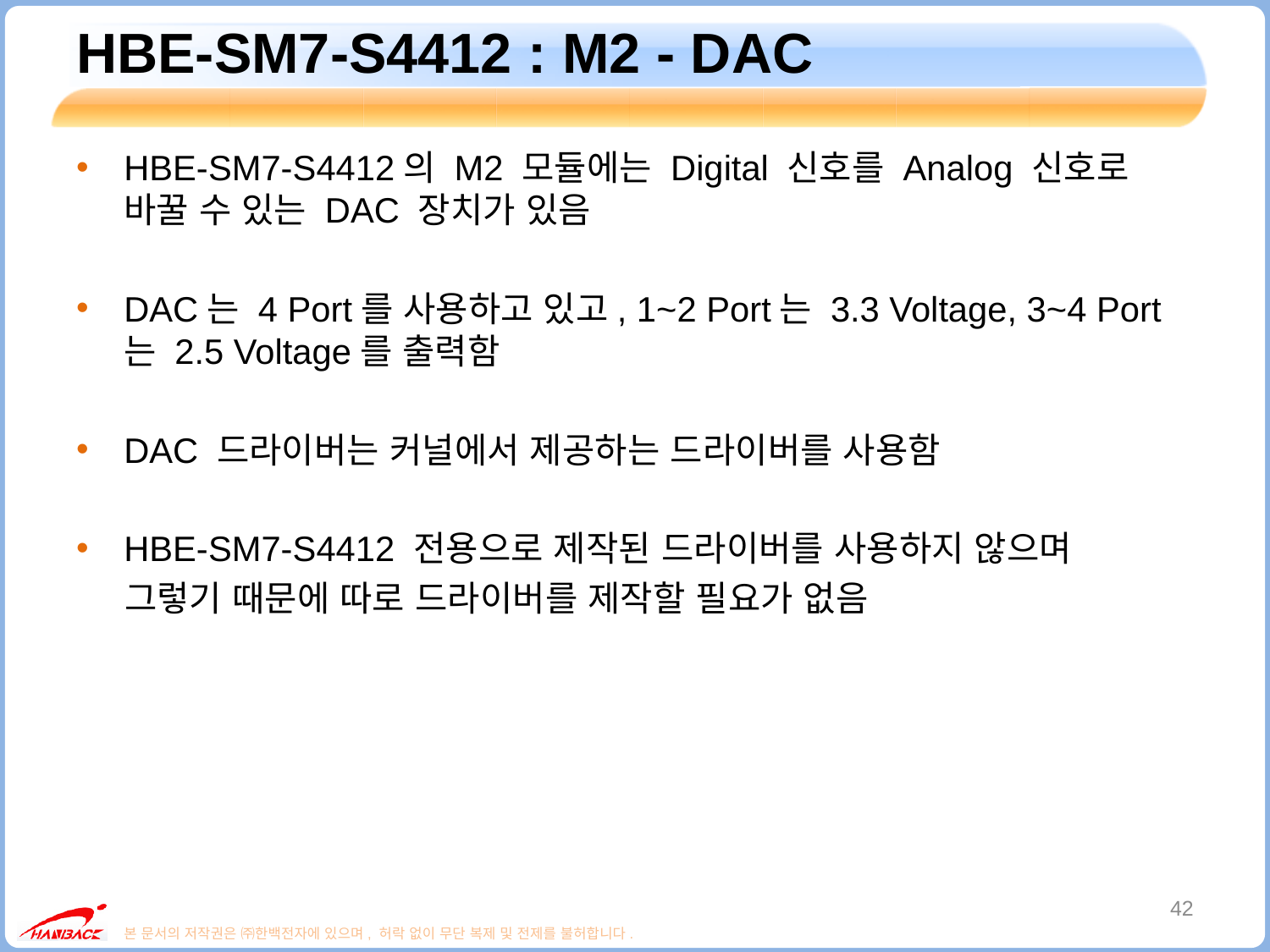

# HBE-SM7-S4412 : M2 - DAC
HBE-SM7-S4412의 M2 모듈에는 Digital 신호를 Analog 신호로 바꿀 수 있는 DAC 장치가 있음

DAC는 4 Port를 사용하고 있고, 1~2 Port는 3.3 Voltage, 3~4 Port는 2.5 Voltage를 출력함

DAC 드라이버는 커널에서 제공하는 드라이버를 사용함

HBE-SM7-S4412 전용으로 제작된 드라이버를 사용하지 않으며
    그렇기 때문에 따로 드라이버를 제작할 필요가 없음
42